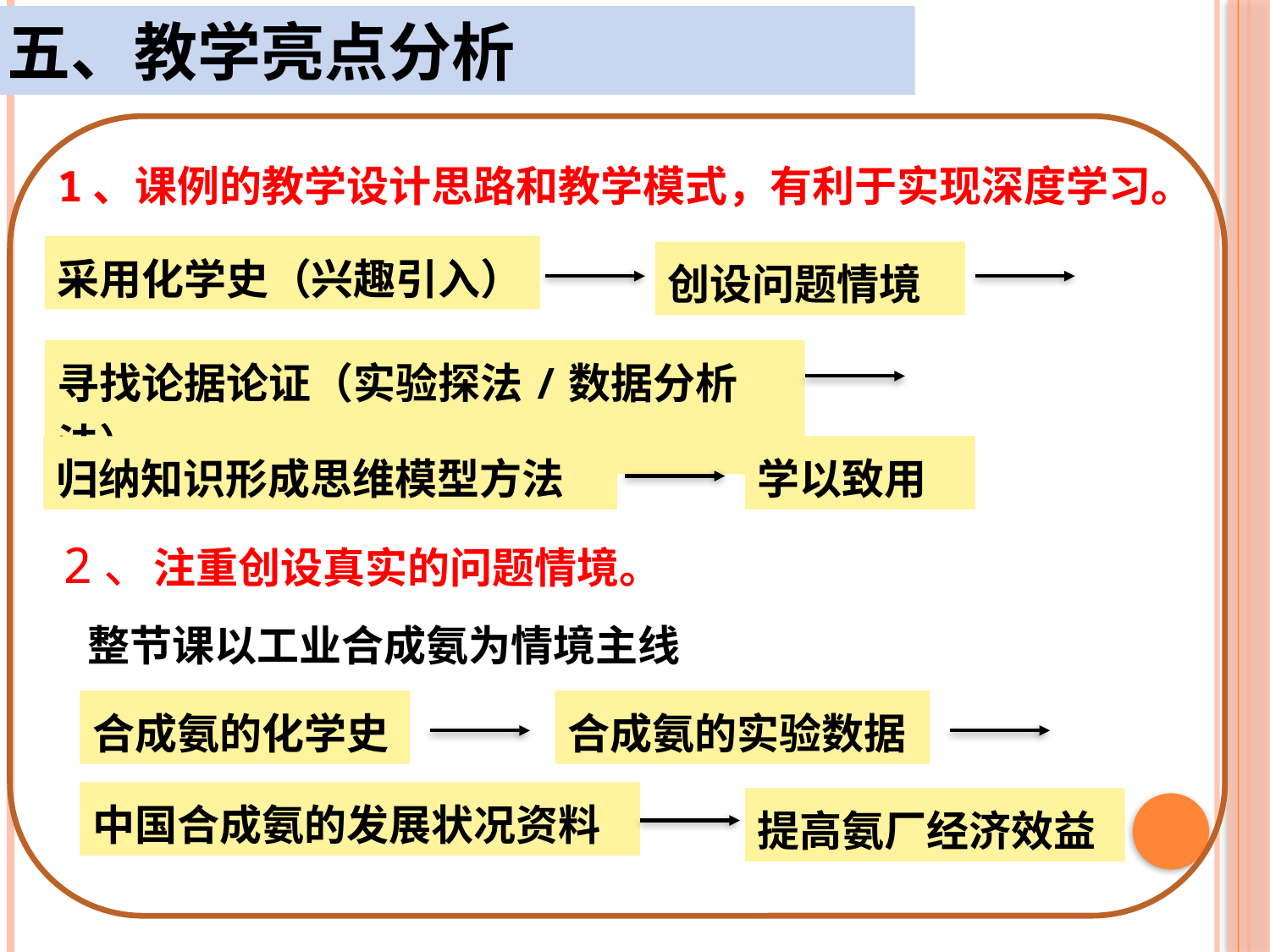

五、教学亮点分析

1、课例的教学设计思路和教学模式，有利于实现深度学习。
采用化学史（兴趣引入）
创设问题情境
寻找论据论证（实验探法/数据分析法）
归纳知识形成思维模型方法
学以致用
2、注重创设真实的问题情境。
整节课以工业合成氨为情境主线
合成氨的实验数据
合成氨的化学史
中国合成氨的发展状况资料
提高氨厂经济效益